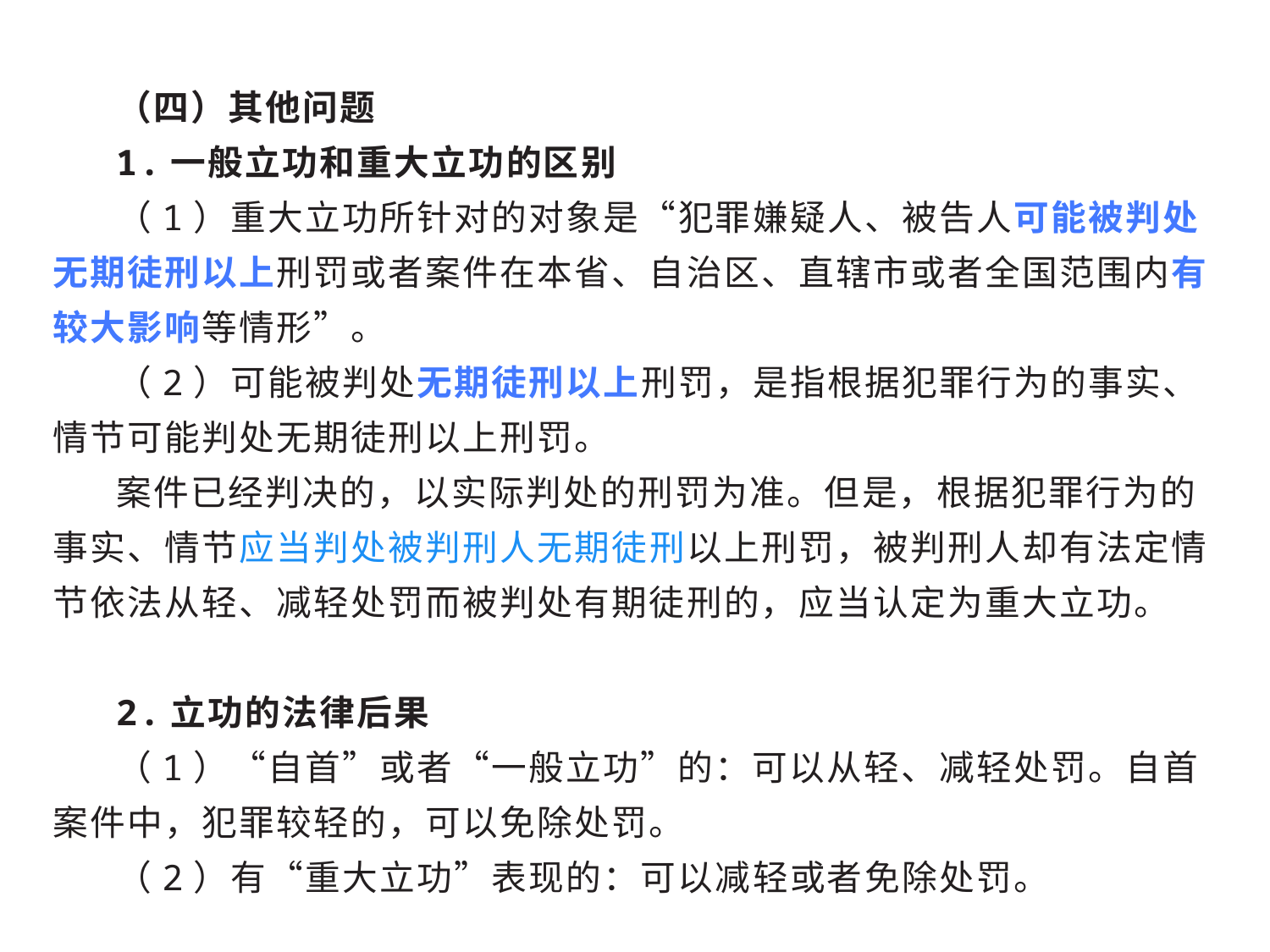

（四）其他问题
1.一般立功和重大立功的区别
（1）重大立功所针对的对象是“犯罪嫌疑人、被告人可能被判处无期徒刑以上刑罚或者案件在本省、自治区、直辖市或者全国范围内有较大影响等情形”。
（2）可能被判处无期徒刑以上刑罚，是指根据犯罪行为的事实、情节可能判处无期徒刑以上刑罚。
案件已经判决的，以实际判处的刑罚为准。但是，根据犯罪行为的事实、情节应当判处被判刑人无期徒刑以上刑罚，被判刑人却有法定情节依法从轻、减轻处罚而被判处有期徒刑的，应当认定为重大立功。

2.立功的法律后果
（1）“自首”或者“一般立功”的：可以从轻、减轻处罚。自首案件中，犯罪较轻的，可以免除处罚。
（2）有“重大立功”表现的：可以减轻或者免除处罚。